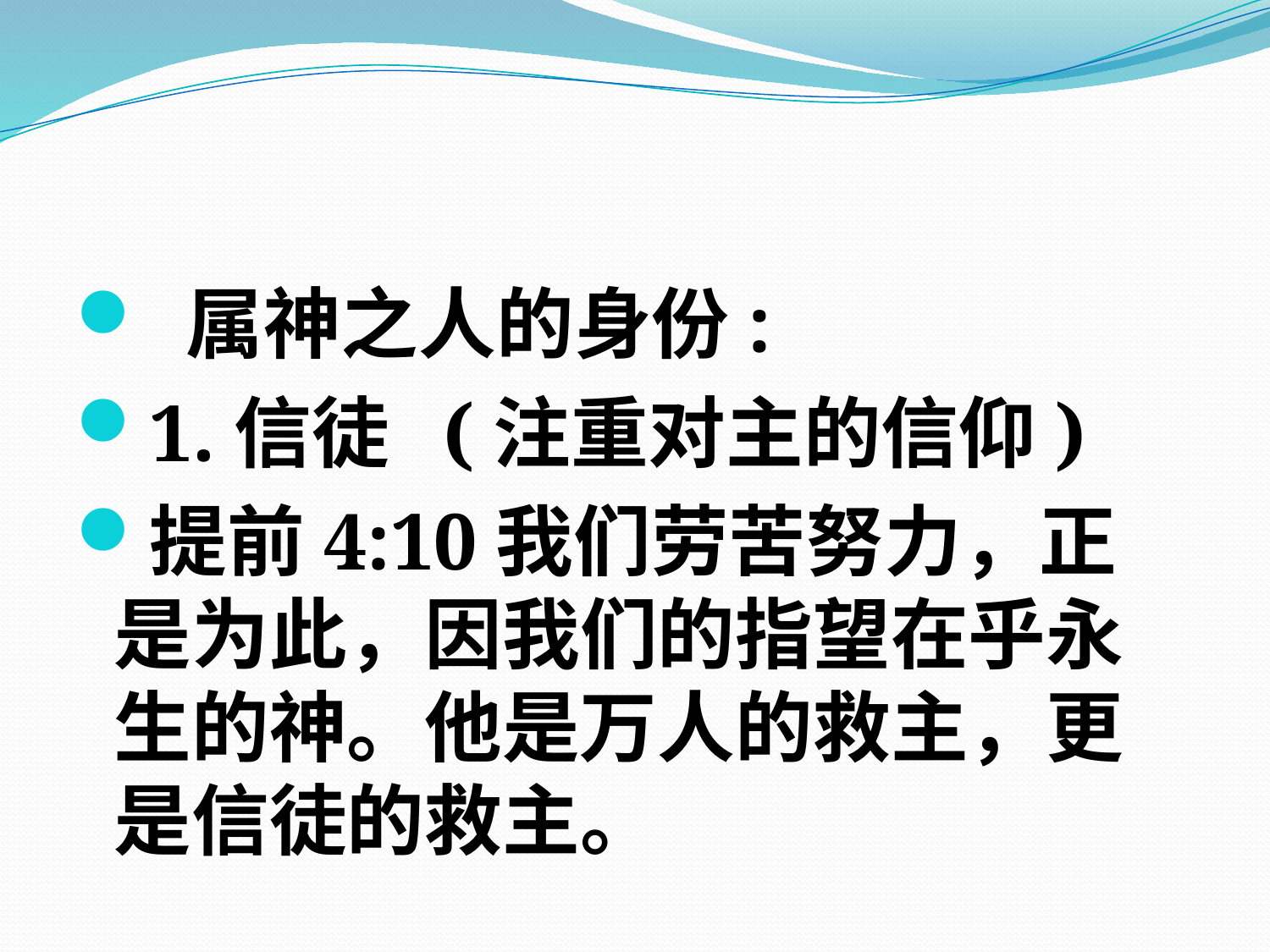

#
 属神之人的身份:
1.信徒  (注重对主的信仰)
提前4:10我们劳苦努力，正是为此，因我们的指望在乎永生的神。他是万人的救主，更是信徒的救主。